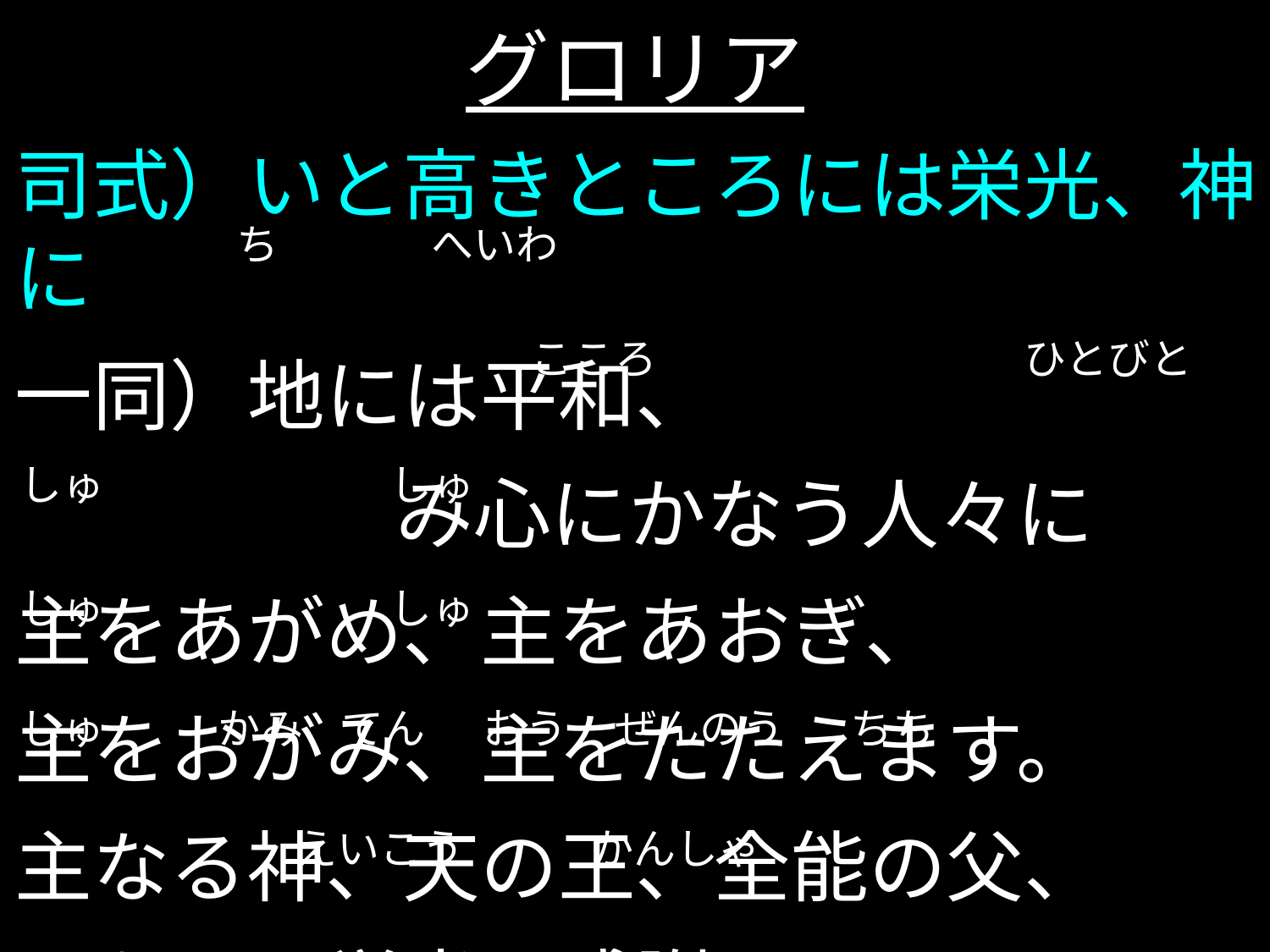

グロリア
司式）いと高きところには栄光、神に
一同）地には平和、
			み心にかなう人々に
主をあがめ、主をあおぎ、
主をおがみ、主をたたえます。
主なる神、天の王、全能の父、
あなたの栄光に感謝します。
 ち                へいわ
	　　　　　  こころ　　　　　　　　   ひとびと
しゅ                              しゅ
しゅ                              しゅ
しゅ            かみ    てん      おう     ぜんのう       ちち
           えいこう　　　かんしゃ